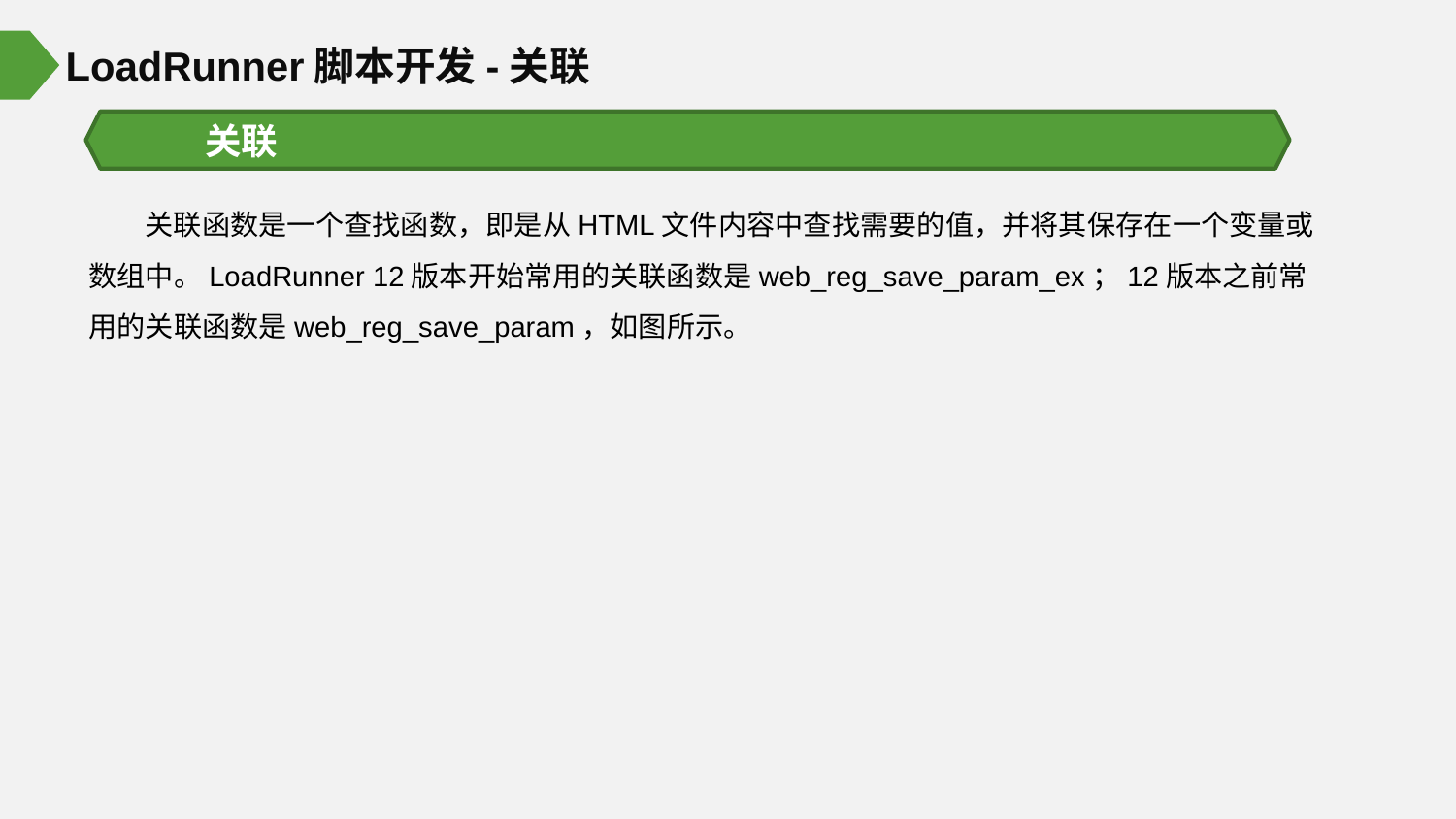

LoadRunner脚本开发-关联
关联
关联函数是一个查找函数，即是从HTML文件内容中查找需要的值，并将其保存在一个变量或数组中。LoadRunner 12版本开始常用的关联函数是web_reg_save_param_ex；12版本之前常用的关联函数是web_reg_save_param，如图所示。